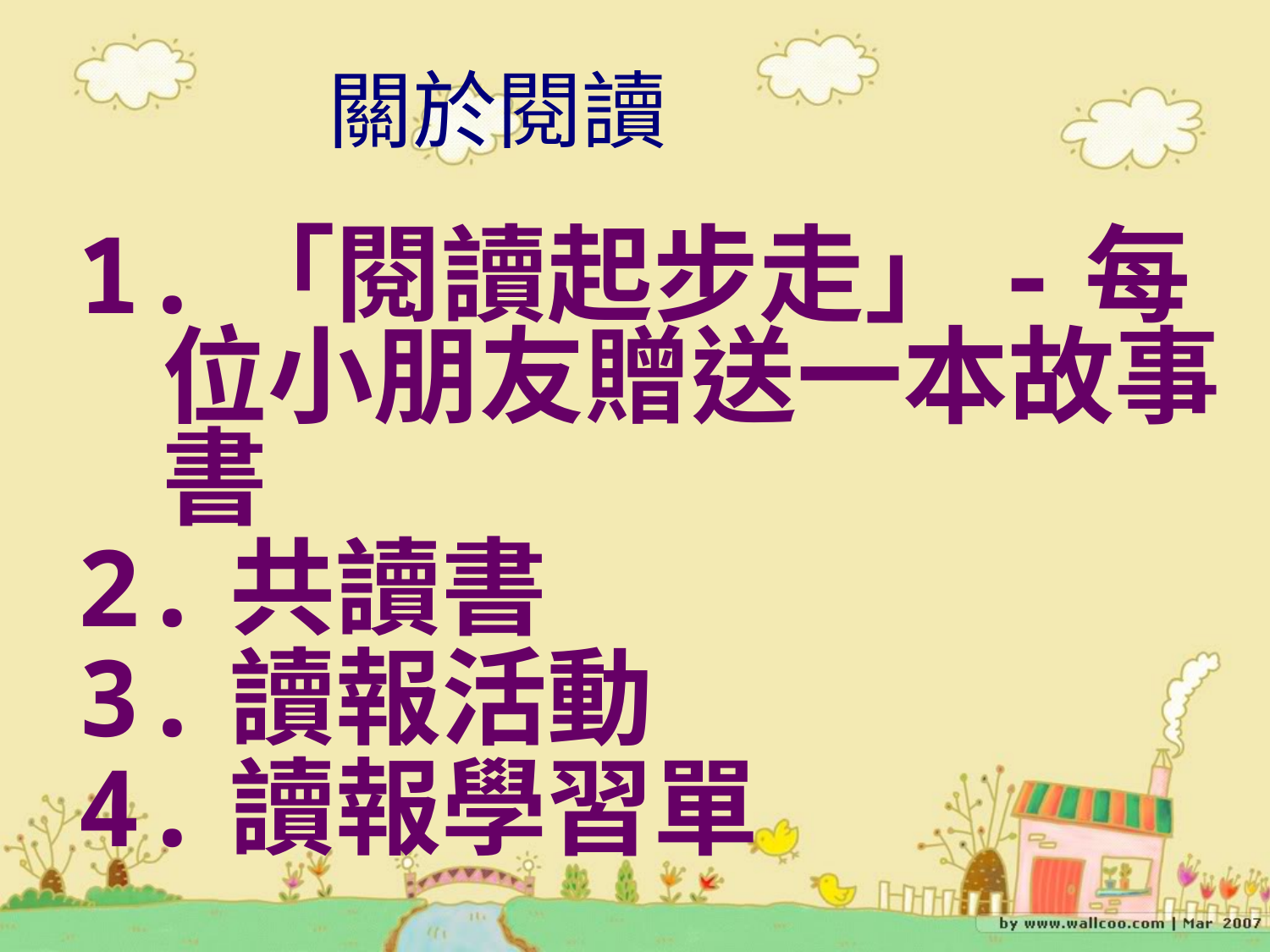

關於閱讀
1.「閱讀起步走」-每位小朋友贈送一本故事書
2.共讀書
3.讀報活動
4.讀報學習單
#